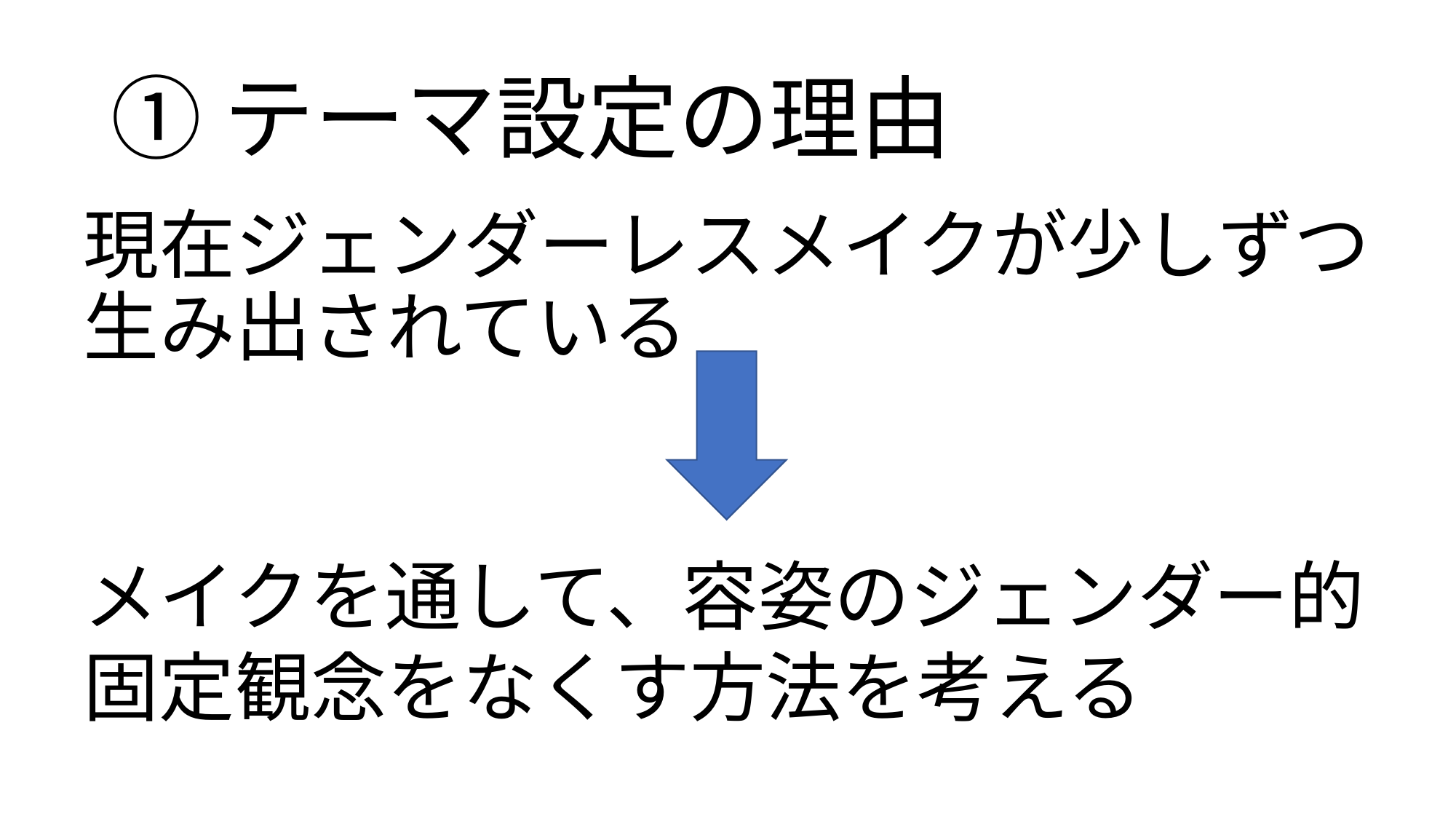

# ①テーマ設定の理由
現在ジェンダーレスメイクが少しずつ生み出されている

メイクを通して、容姿のジェンダー的固定観念をなくす方法を考える